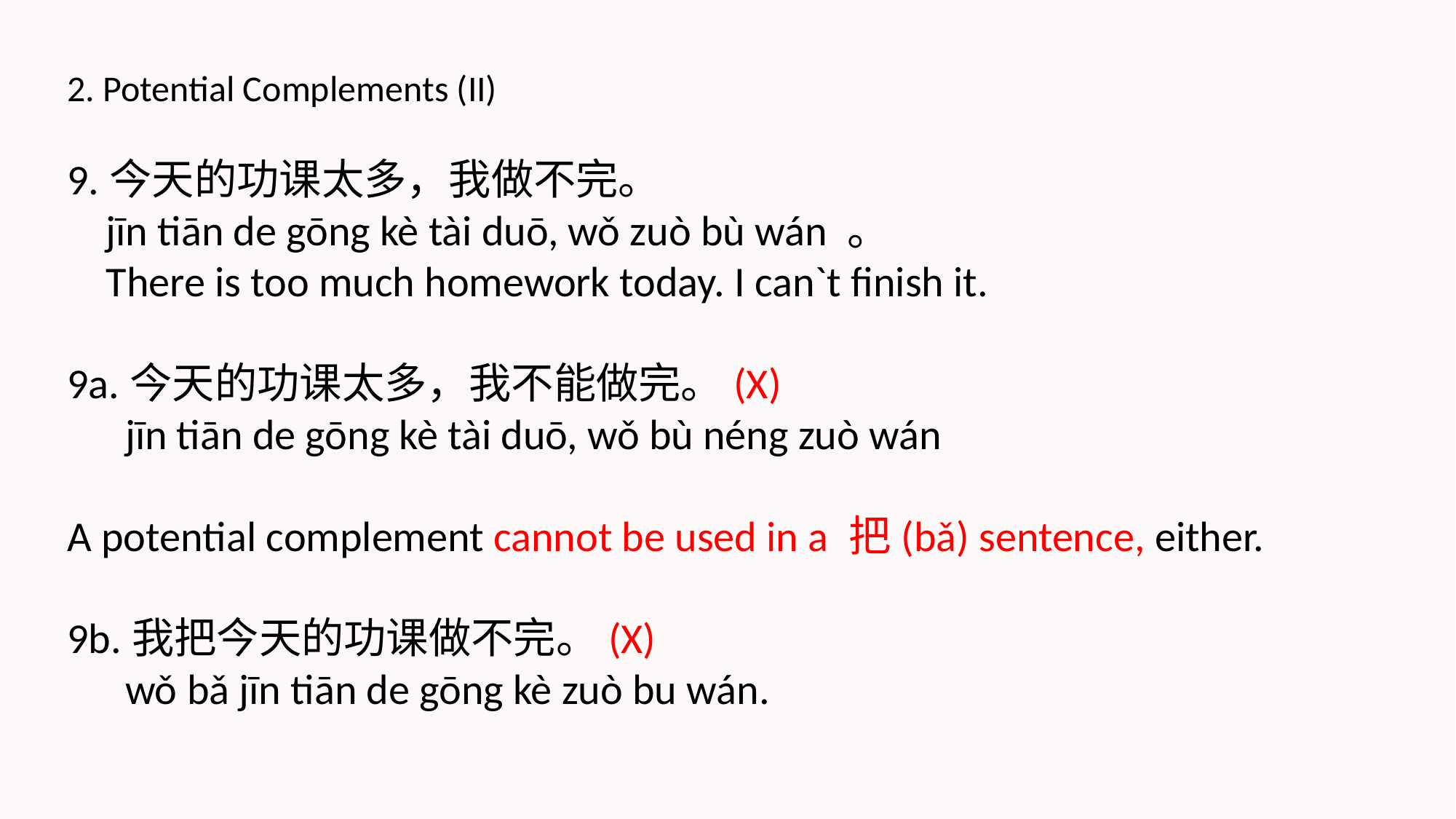

2. Potential Complements (II)
9.今天的功课太多，我做不完。
    jīn tiān de gōng kè tài duō, wǒ zuò bù wán 。
    There is too much homework today. I can`t finish it.

9a.今天的功课太多，我不能做完。(X)
      jīn tiān de gōng kè tài duō, wǒ bù néng zuò wán

A potential complement cannot be used in a 把(bǎ) sentence, either.

9b.我把今天的功课做不完。(X)
      wǒ bǎ jīn tiān de gōng kè zuò bu wán.